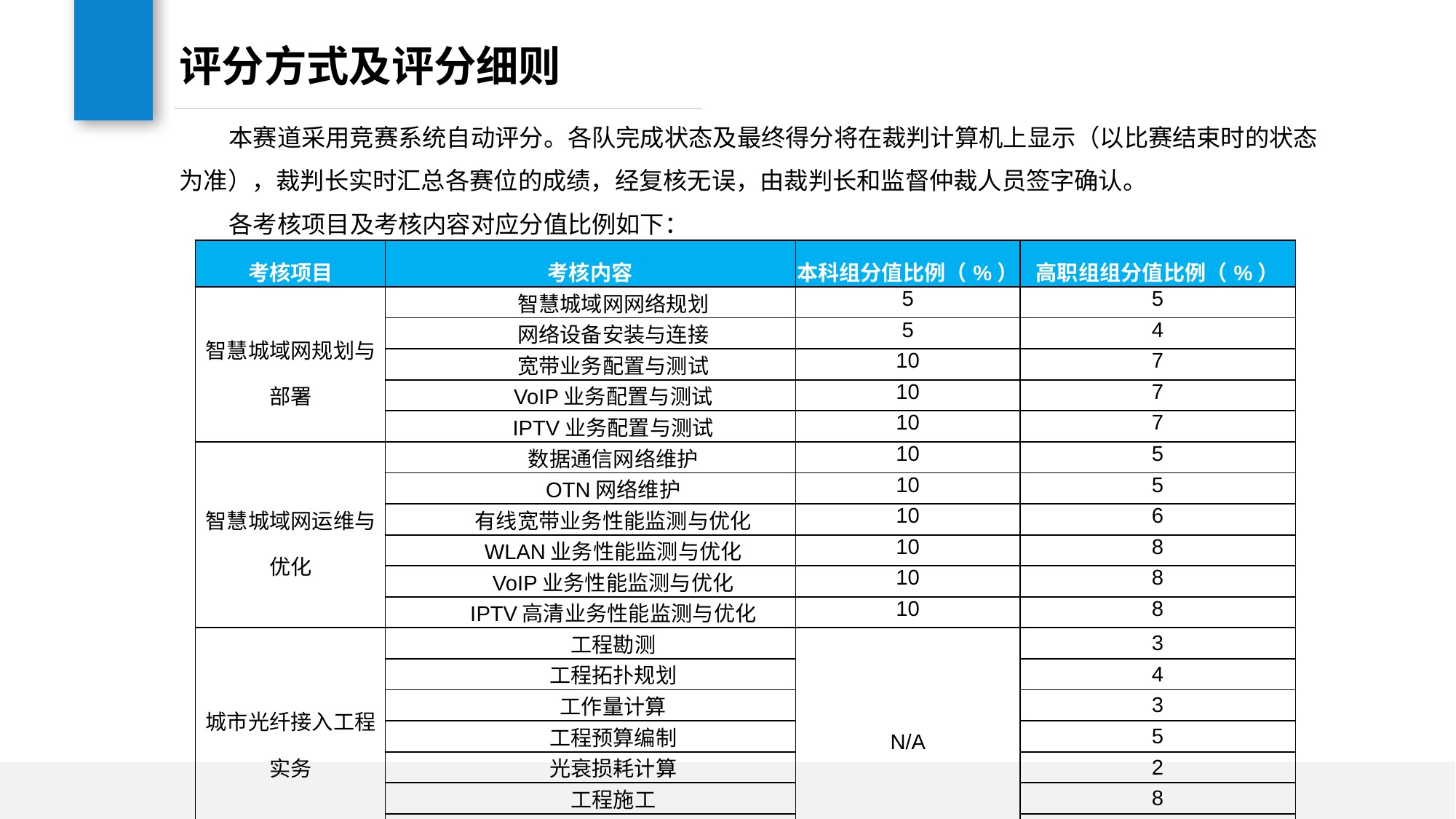

# 评分方式及评分细则
        本赛道采用竞赛系统自动评分。各队完成状态及最终得分将在裁判计算机上显示（以比赛结束时的状态为准），裁判长实时汇总各赛位的成绩，经复核无误，由裁判长和监督仲裁人员签字确认。
        各考核项目及考核内容对应分值比例如下：
| 考核项目 | 考核内容 | 本科组分值比例（%） | 高职组组分值比例（%） |
| --- | --- | --- | --- |
| 智慧城域网规划与部署 | 智慧城域网网络规划 | 5 | 5 |
|  | 网络设备安装与连接 | 5 | 4 |
|  | 宽带业务配置与测试 | 10 | 7 |
|  | VoIP业务配置与测试 | 10 | 7 |
|  | IPTV业务配置与测试 | 10 | 7 |
| 智慧城域网运维与优化 | 数据通信网络维护 | 10 | 5 |
|  | OTN网络维护 | 10 | 5 |
|  | 有线宽带业务性能监测与优化 | 10 | 6 |
|  | WLAN业务性能监测与优化 | 10 | 8 |
|  | VoIP业务性能监测与优化 | 10 | 8 |
|  | IPTV高清业务性能监测与优化 | 10 | 8 |
| 城市光纤接入工程实务 | 工程勘测 | N/A | 3 |
|  | 工程拓扑规划 |  | 4 |
|  | 工作量计算 |  | 3 |
|  | 工程预算编制 |  | 5 |
|  | 光衰损耗计算 |  | 2 |
|  | 工程施工 |  | 8 |
|  | 工程管理 |  | 5 |